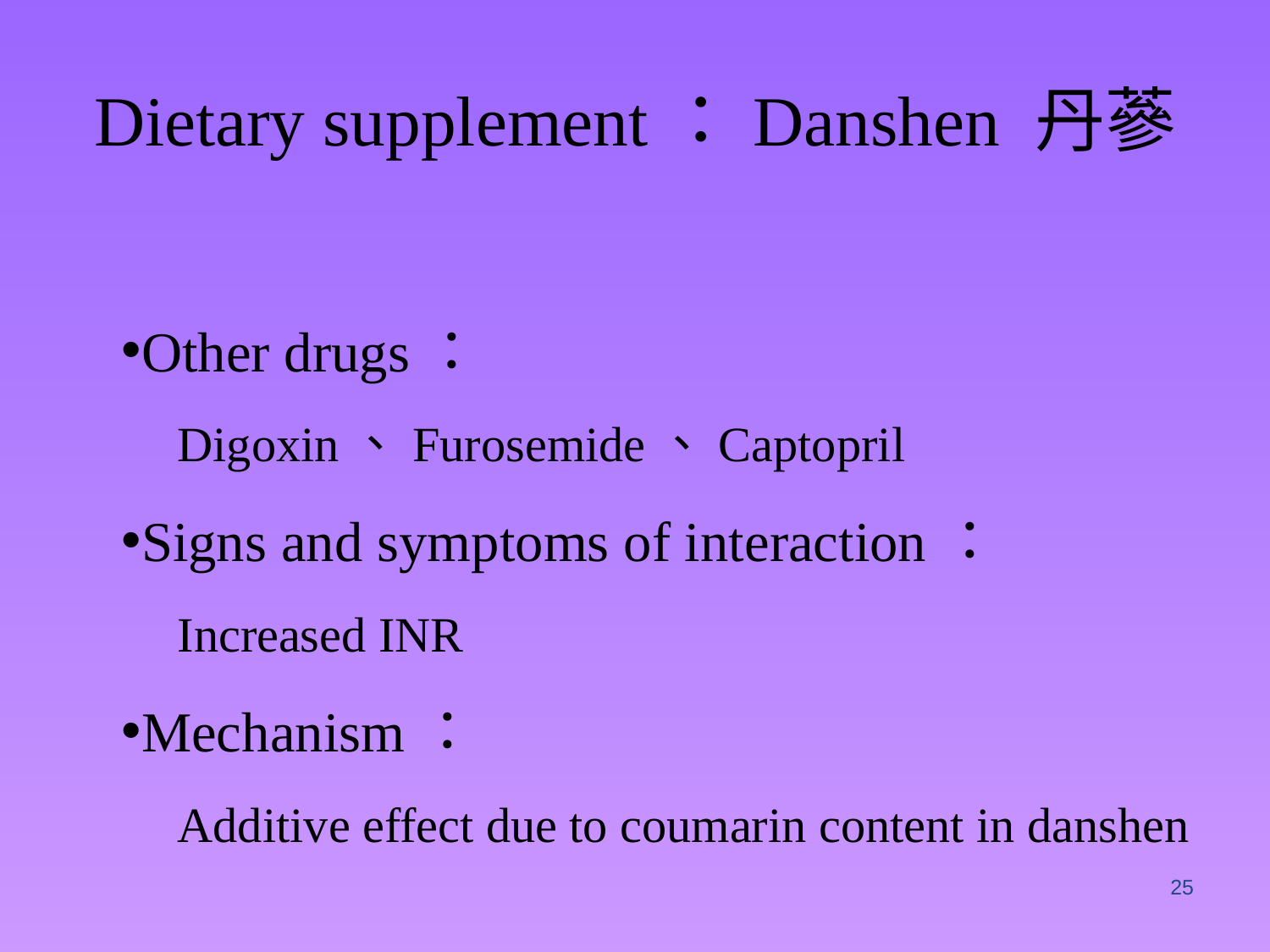

Dietary supplement：Danshen 丹蔘
Other drugs：
Digoxin、Furosemide、Captopril
Signs and symptoms of interaction：
Increased INR
Mechanism：
Additive effect due to coumarin content in danshen

25